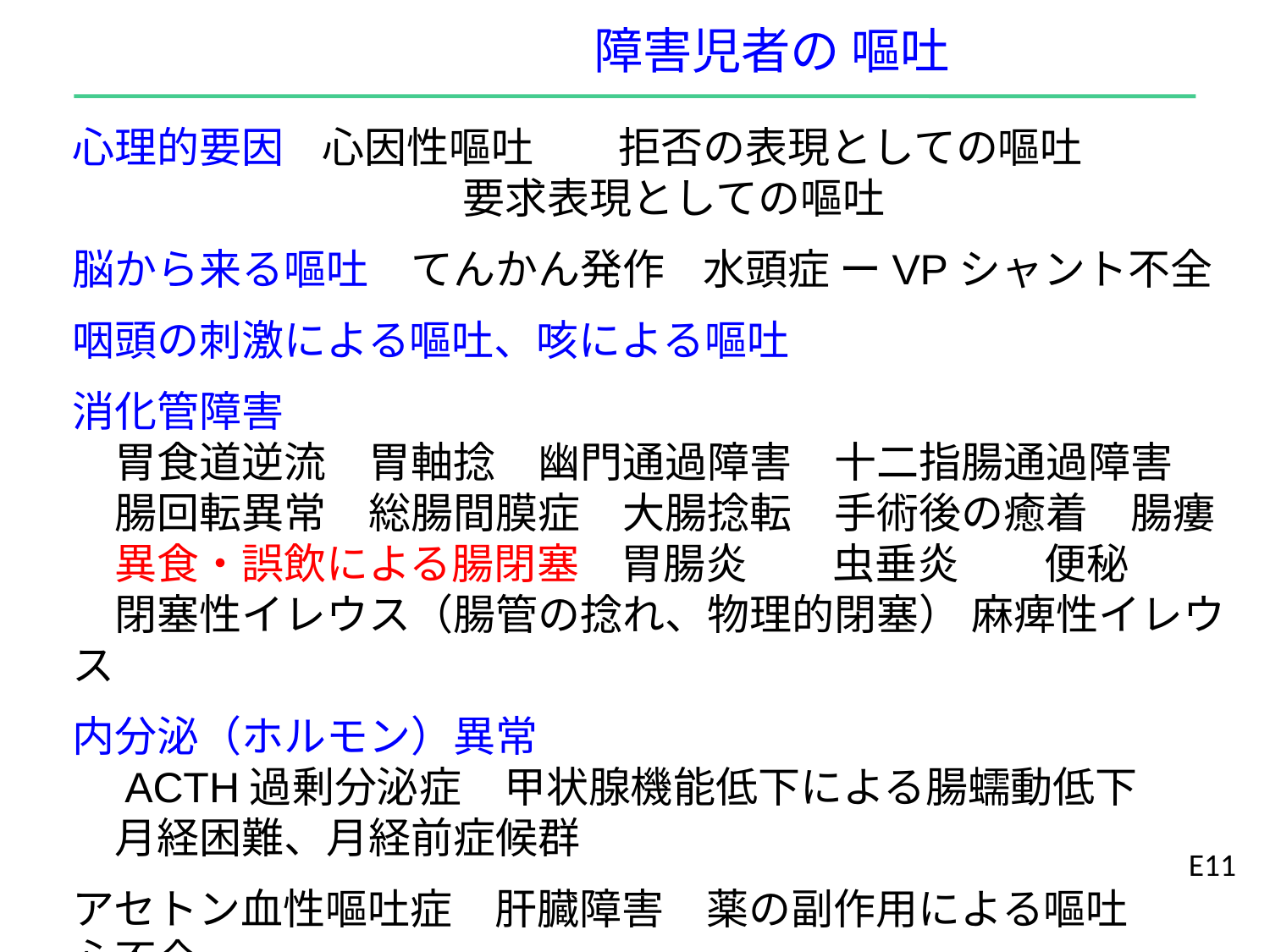

障害児者の 嘔吐

心理的要因    心因性嘔吐　　拒否の表現としての嘔吐
　　　　　　　　 　要求表現としての嘔吐

脳から来る嘔吐　てんかん発作    水頭症 ーVPシャント不全

咽頭の刺激による嘔吐、咳による嘔吐

消化管障害
　胃食道逆流　胃軸捻　幽門通過障害　十二指腸通過障害
　腸回転異常　総腸間膜症　大腸捻転　手術後の癒着　腸瘻
　異食・誤飲による腸閉塞　胃腸炎　　虫垂炎　　便秘
　閉塞性イレウス（腸管の捻れ、物理的閉塞） 麻痺性イレウス

内分泌（ホルモン）異常
　ACTH過剰分泌症　甲状腺機能低下による腸蠕動低下
　月経困難、月経前症候群

アセトン血性嘔吐症　肝臓障害　薬の副作用による嘔吐
心不全

E11